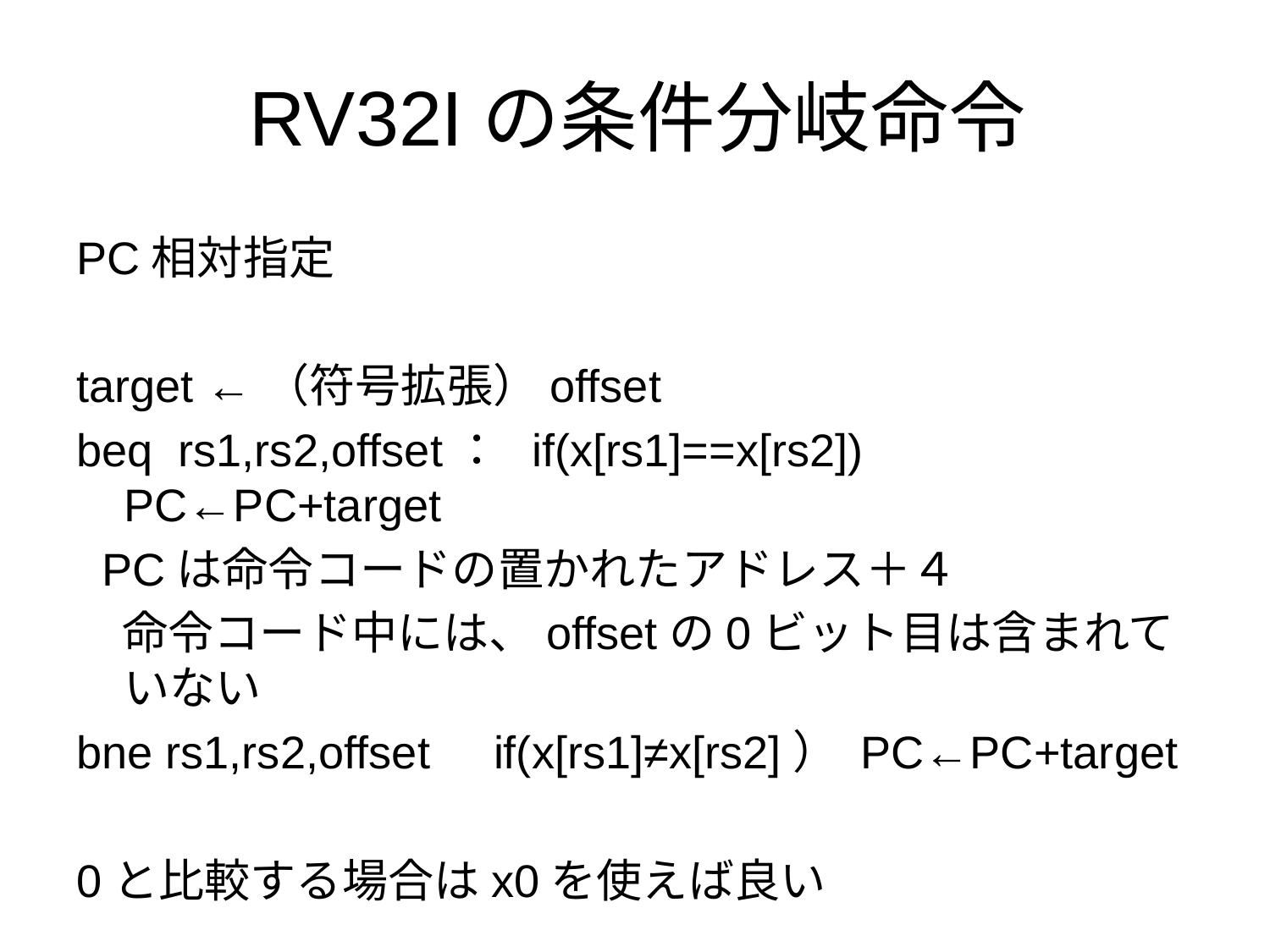

# RV32Iの条件分岐命令
PC相対指定

target ←（符号拡張）offset
beq  rs1,rs2,offset：  if(x[rs1]==x[rs2]) PC←PC+target
  PCは命令コードの置かれたアドレス＋４
　命令コード中には、offsetの0ビット目は含まれていない
bne rs1,rs2,offset     if(x[rs1]≠x[rs2]） PC←PC+target

0と比較する場合はx0を使えば良い